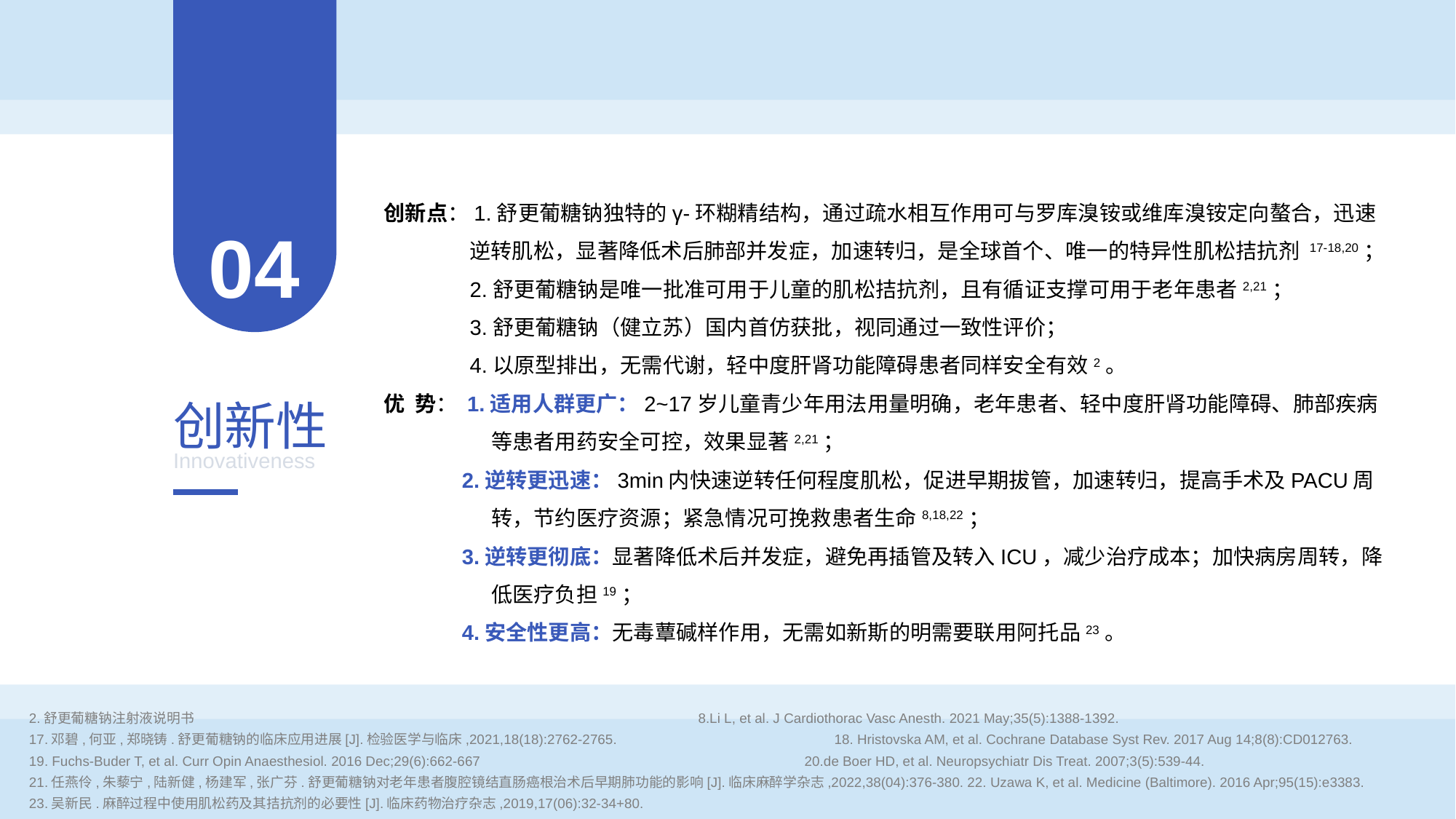

创新点：1.舒更葡糖钠独特的γ-环糊精结构，通过疏水相互作用可与罗库溴铵或维库溴铵定向螯合，迅速逆转肌松，显著降低术后肺部并发症，加速转归，是全球首个、唯一的特异性肌松拮抗剂 17-18,20；
	2.舒更葡糖钠是唯一批准可用于儿童的肌松拮抗剂，且有循证支撑可用于老年患者2,21；
	3.舒更葡糖钠（健立苏）国内首仿获批，视同通过一致性评价；
	4.以原型排出，无需代谢，轻中度肝肾功能障碍患者同样安全有效2。
优  势： 1.适用人群更广：2~17岁儿童青少年用法用量明确，老年患者、轻中度肝肾功能障碍、肺部疾病等患者用药安全可控，效果显著2,21；
             2.逆转更迅速：3min内快速逆转任何程度肌松，促进早期拔管，加速转归，提高手术及PACU周转，节约医疗资源；紧急情况可挽救患者生命8,18,22；
             3.逆转更彻底：显著降低术后并发症，避免再插管及转入ICU，减少治疗成本；加快病房周转，降低医疗负担19；
             4.安全性更高：无毒蕈碱样作用，无需如新斯的明需要联用阿托品23。
04
创新性
Innovativeness
2.舒更葡糖钠注射液说明书                                                                                                                                                                  8.Li L, et al. J Cardiothorac Vasc Anesth. 2021 May;35(5):1388-1392.
17.邓碧,何亚,郑晓铸.舒更葡糖钠的临床应用进展[J].检验医学与临床,2021,18(18):2762-2765.                                                         18. Hristovska AM, et al. Cochrane Database Syst Rev. 2017 Aug 14;8(8):CD012763.
19. Fuchs-Buder T, et al. Curr Opin Anaesthesiol. 2016 Dec;29(6):662-667                                                                                     20.de Boer HD, et al. Neuropsychiatr Dis Treat. 2007;3(5):539-44.
21.任燕伶,朱藜宁,陆新健,杨建军,张广芬.舒更葡糖钠对老年患者腹腔镜结直肠癌根治术后早期肺功能的影响[J].临床麻醉学杂志,2022,38(04):376-380. 22. Uzawa K, et al. Medicine (Baltimore). 2016 Apr;95(15):e3383.
23.吴新民.麻醉过程中使用肌松药及其拮抗剂的必要性[J].临床药物治疗杂志,2019,17(06):32-34+80.